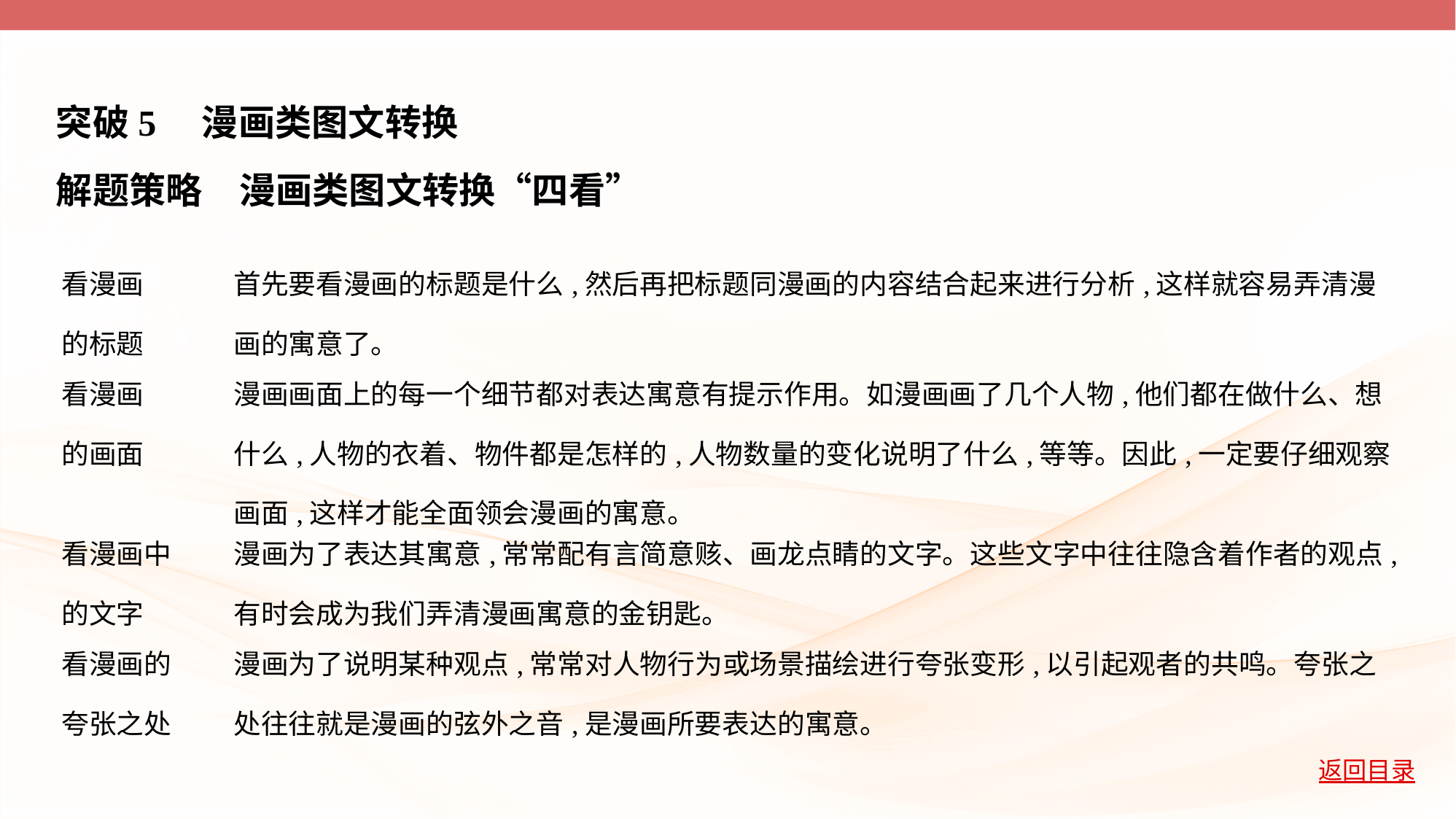

突破5　漫画类图文转换
解题策略　漫画类图文转换“四看”
| 看漫画 的标题 | 首先要看漫画的标题是什么,然后再把标题同漫画的内容结合起来进行分析,这样就容易弄清漫画的寓意了。 |
| --- | --- |
| 看漫画 的画面 | 漫画画面上的每一个细节都对表达寓意有提示作用。如漫画画了几个人物,他们都在做什么、想什么,人物的衣着、物件都是怎样的,人物数量的变化说明了什么,等等。因此,一定要仔细观察画面,这样才能全面领会漫画的寓意。 |
| 看漫画中 的文字 | 漫画为了表达其寓意,常常配有言简意赅、画龙点睛的文字。这些文字中往往隐含着作者的观点,有时会成为我们弄清漫画寓意的金钥匙。 |
| 看漫画的 夸张之处 | 漫画为了说明某种观点,常常对人物行为或场景描绘进行夸张变形,以引起观者的共鸣。夸张之处往往就是漫画的弦外之音,是漫画所要表达的寓意。 |